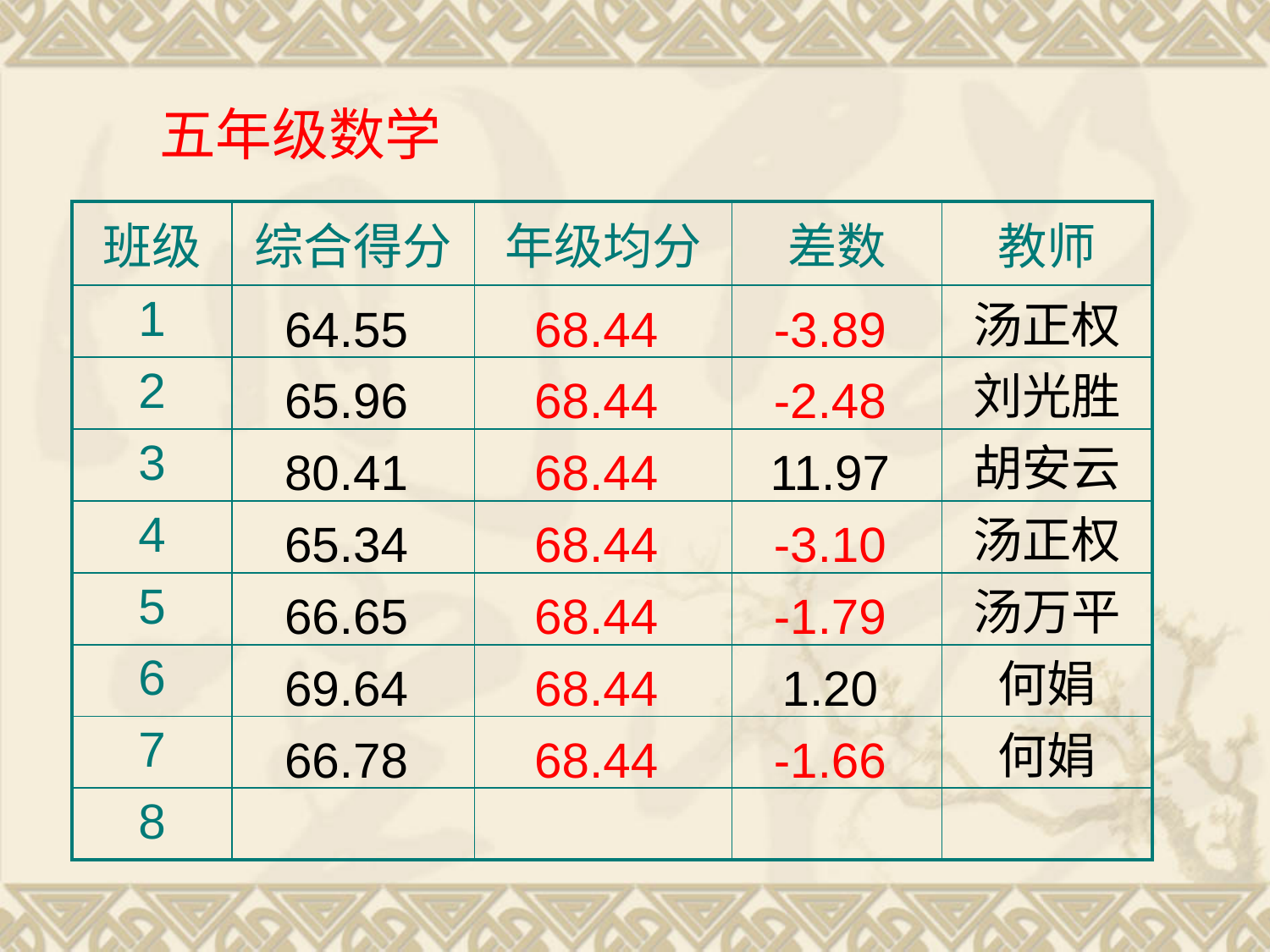

五年级数学
| 班级 | 综合得分 | 年级均分 | 差数 | 教师 |
| --- | --- | --- | --- | --- |
| 1 | 64.55 | 68.44 | -3.89 | 汤正权 |
| 2 | 65.96 | 68.44 | -2.48 | 刘光胜 |
| 3 | 80.41 | 68.44 | 11.97 | 胡安云 |
| 4 | 65.34 | 68.44 | -3.10 | 汤正权 |
| 5 | 66.65 | 68.44 | -1.79 | 汤万平 |
| 6 | 69.64 | 68.44 | 1.20 | 何娟 |
| 7 | 66.78 | 68.44 | -1.66 | 何娟 |
| 8 |  |  |  |  |